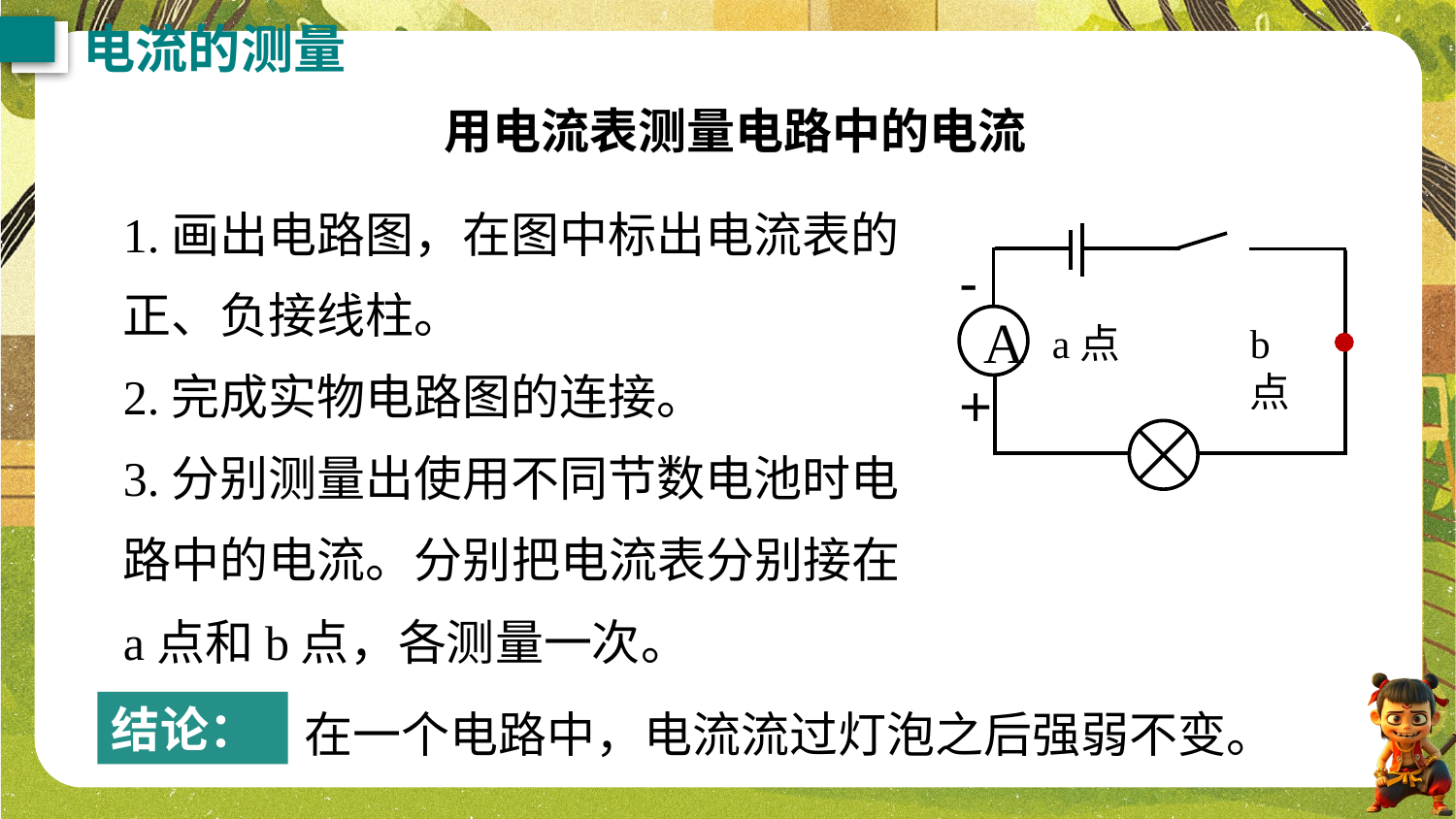

电流的测量

用电流表测量电路中的电流
1.画出电路图，在图中标出电流表的正、负接线柱。
2.完成实物电路图的连接。
3.分别测量出使用不同节数电池时电路中的电流。分别把电流表分别接在a点和b点，各测量一次。

A
-
a点
b点

+
在一个电路中，电流流过灯泡之后强弱不变。
结论：